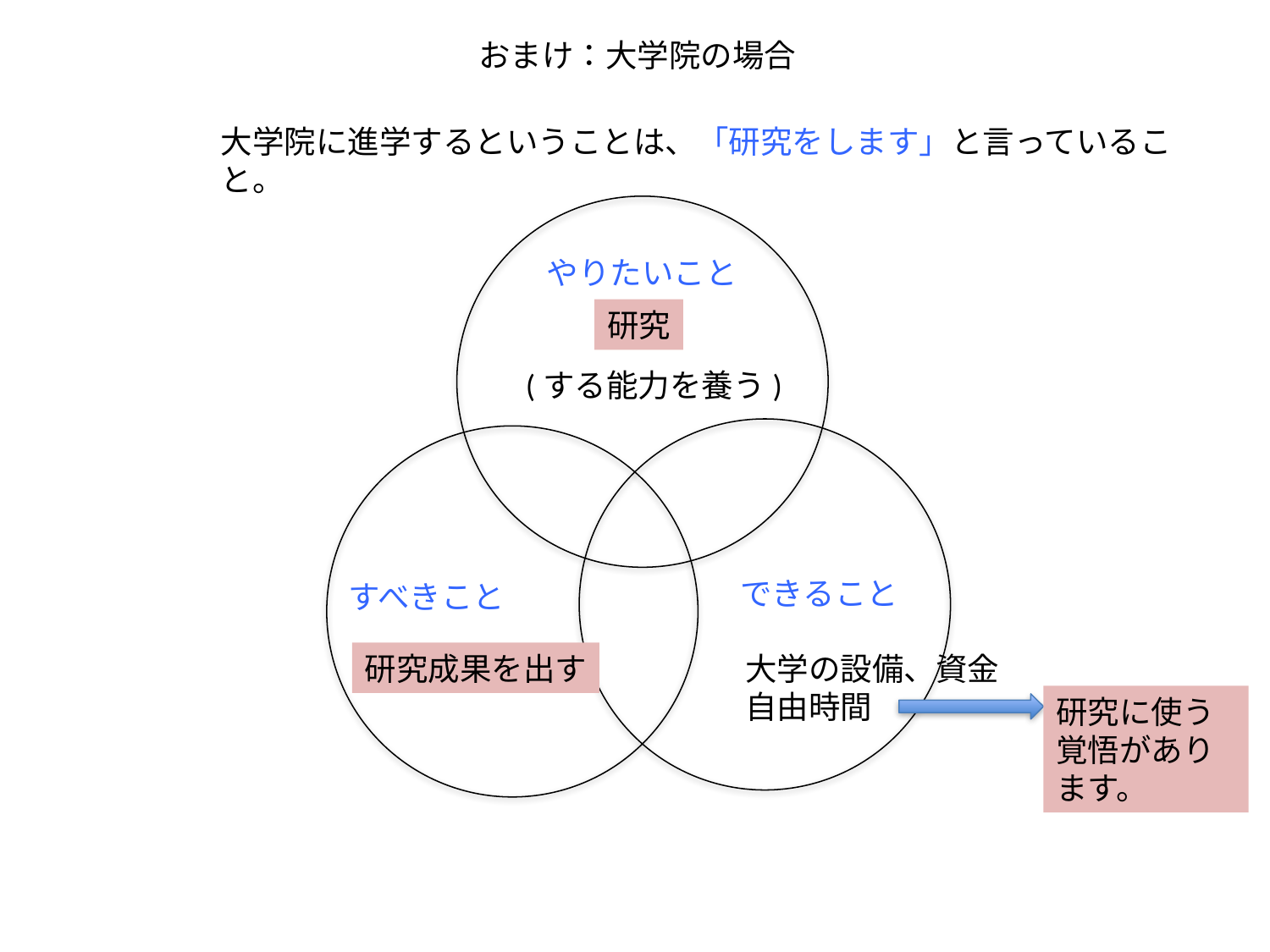

おまけ：大学院の場合
大学院に進学するということは、「研究をします」と言っていること。

やりたいこと
研究
(する能力を養う)

できること
すべきこと
研究成果を出す
大学の設備、資金
自由時間
研究に使う覚悟があります。